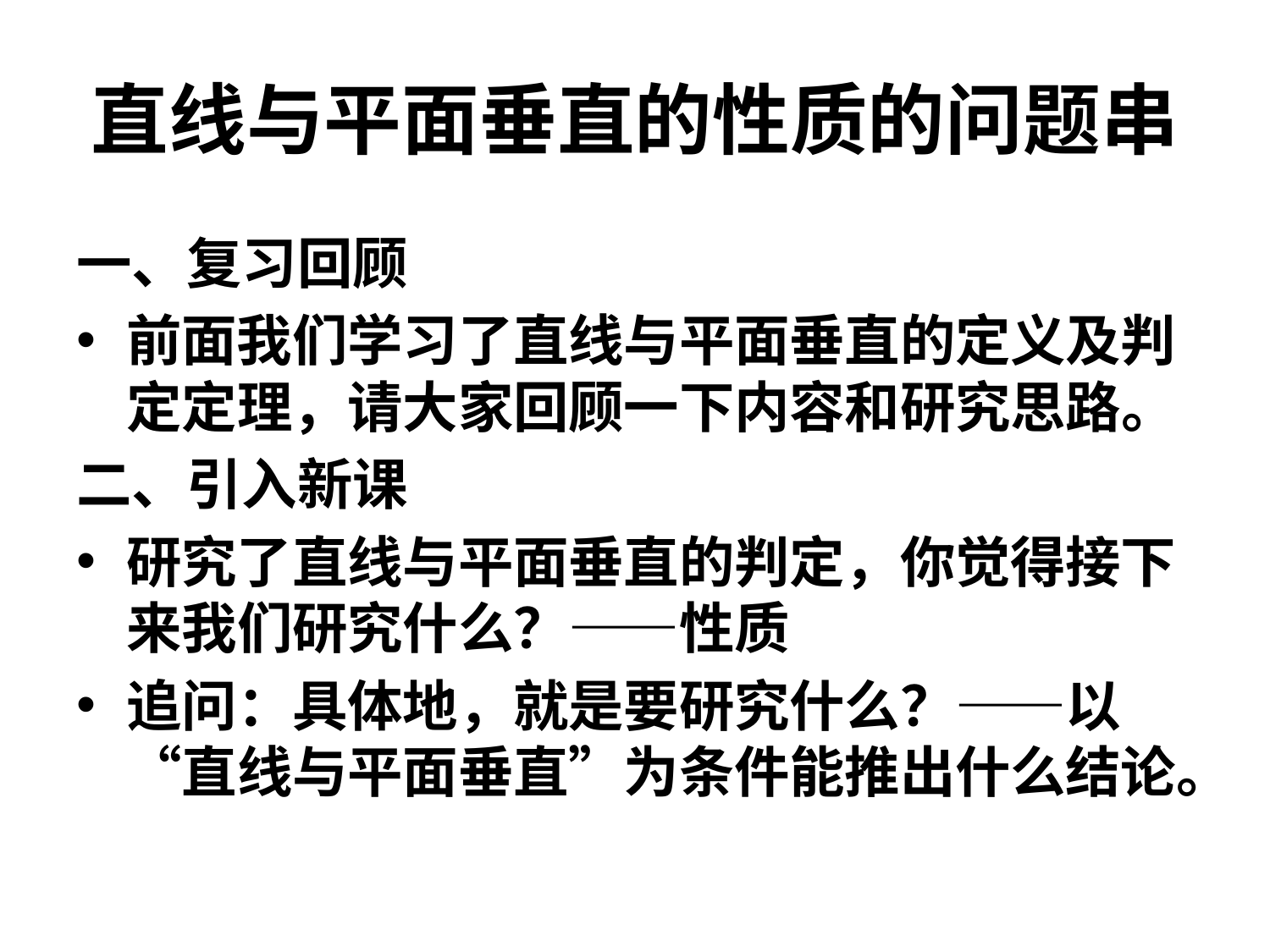

# 直线与平面垂直的性质的问题串
一、复习回顾
前面我们学习了直线与平面垂直的定义及判定定理，请大家回顾一下内容和研究思路。
二、引入新课
研究了直线与平面垂直的判定，你觉得接下来我们研究什么？——性质
追问：具体地，就是要研究什么？——以“直线与平面垂直”为条件能推出什么结论。